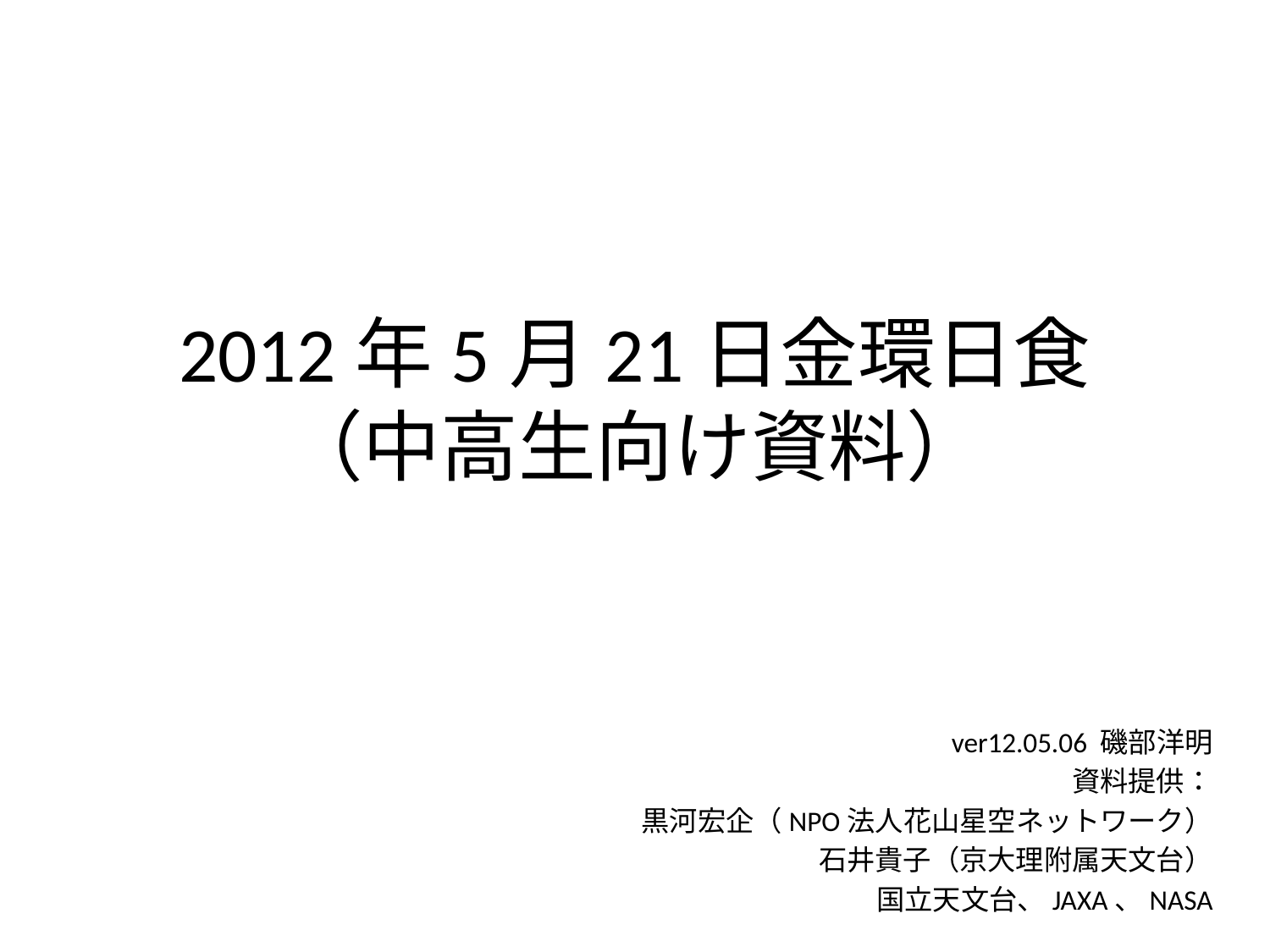

# 2012年5月21日金環日食 （中高生向け資料）
ver12.05.06 磯部洋明
資料提供：
黒河宏企（NPO法人花山星空ネットワーク）
石井貴子（京大理附属天文台）
国立天文台、JAXA、NASA